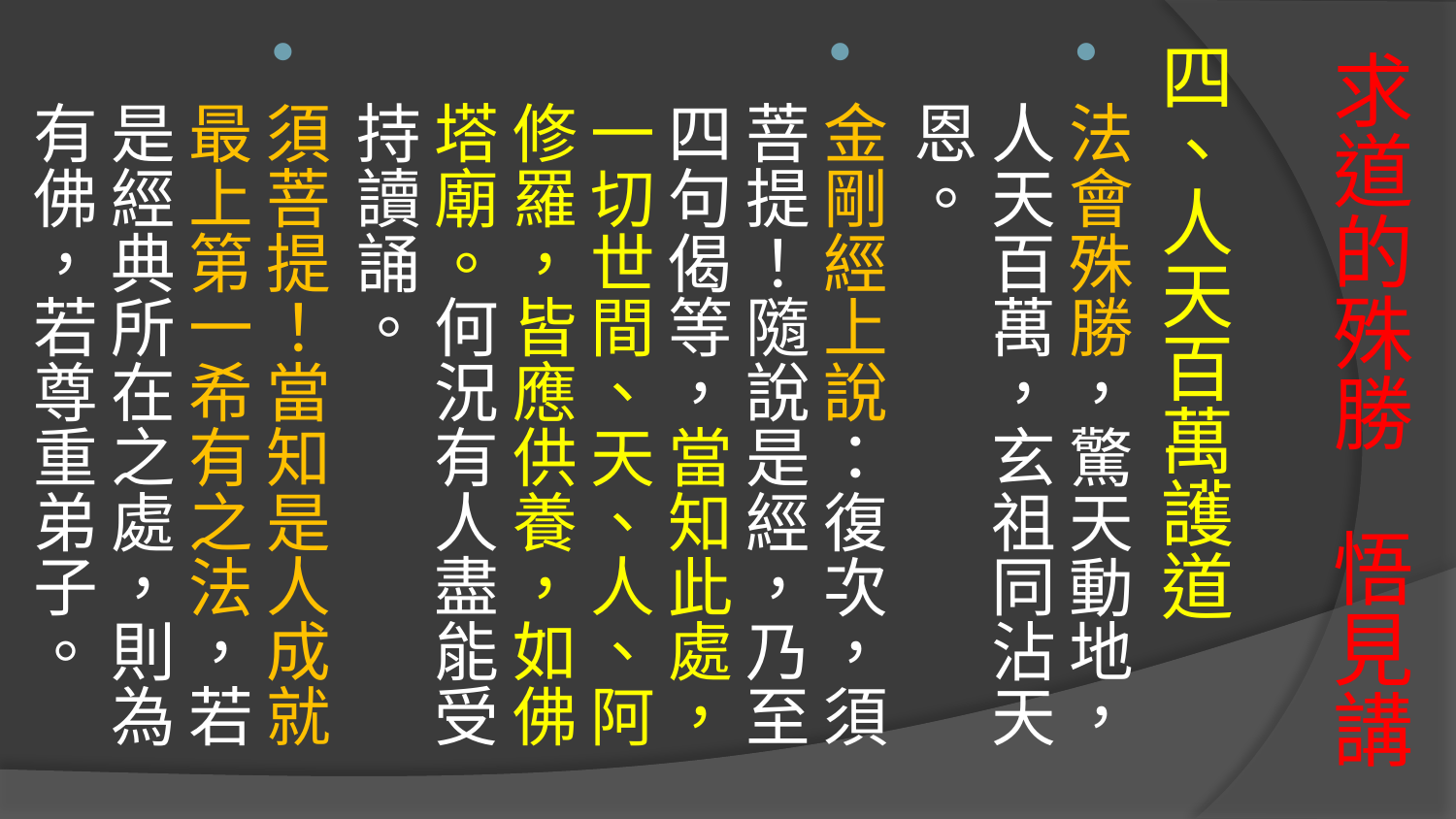

四、人天百萬護道
法會殊勝，驚天動地，人天百萬，玄祖同沾天恩。
金剛經上說：復次，須菩提！隨說是經，乃至四句偈等，當知此處，一切世間、天、人、阿修羅，皆應供養，如佛塔廟。何況有人盡能受持讀誦。
須菩提！當知是人成就最上第一希有之法，若是經典所在之處，則為有佛，若尊重弟子。
# 求道的殊勝    悟見講